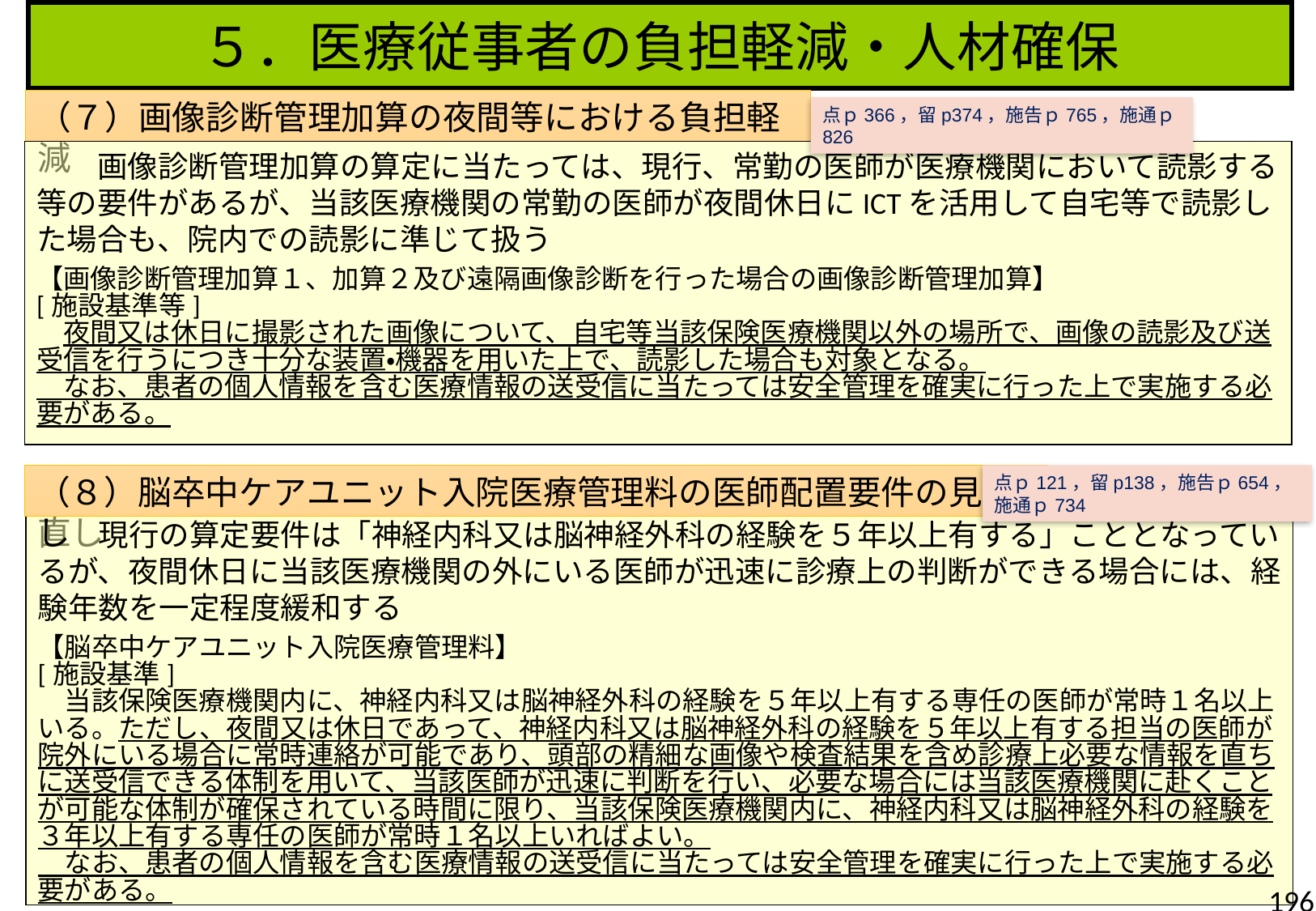

５．医療従事者の負担軽減・人材確保
（７）画像診断管理加算の夜間等における負担軽減
点ｐ366，留p374，施告ｐ765，施通ｐ826
　　画像診断管理加算の算定に当たっては、現行、常勤の医師が医療機関において読影する等の要件があるが、当該医療機関の常勤の医師が夜間休日にICTを活用して自宅等で読影した場合も、院内での読影に準じて扱う
【画像診断管理加算１、加算２及び遠隔画像診断を行った場合の画像診断管理加算】
[施設基準等]
　夜間又は休日に撮影された画像について、自宅等当該保険医療機関以外の場所で、画像の読影及び送受信を行うにつき十分な装置・機器を用いた上で、読影した場合も対象となる。
　なお、患者の個人情報を含む医療情報の送受信に当たっては安全管理を確実に行った上で実施する必要がある。

（６）脳卒中ケアユニット入院医療管理料の医師配置要件の見直し
点ｐ121，留p138，施告ｐ654，施通ｐ734
（８）脳卒中ケアユニット入院医療管理料の医師配置要件の見直し
　　現行の算定要件は「神経内科又は脳神経外科の経験を５年以上有する」こととなっているが、夜間休日に当該医療機関の外にいる医師が迅速に診療上の判断ができる場合には、経験年数を一定程度緩和する
【脳卒中ケアユニット入院医療管理料】
[施設基準]
　当該保険医療機関内に、神経内科又は脳神経外科の経験を５年以上有する専任の医師が常時１名以上いる。ただし、夜間又は休日であって、神経内科又は脳神経外科の経験を５年以上有する担当の医師が院外にいる場合に常時連絡が可能であり、頭部の精細な画像や検査結果を含め診療上必要な情報を直ちに送受信できる体制を用いて、当該医師が迅速に判断を行い、必要な場合には当該医療機関に赴くことが可能な体制が確保されている時間に限り、当該保険医療機関内に、神経内科又は脳神経外科の経験を３年以上有する専任の医師が常時１名以上いればよい。
　なお、患者の個人情報を含む医療情報の送受信に当たっては安全管理を確実に行った上で実施する必要がある。

196